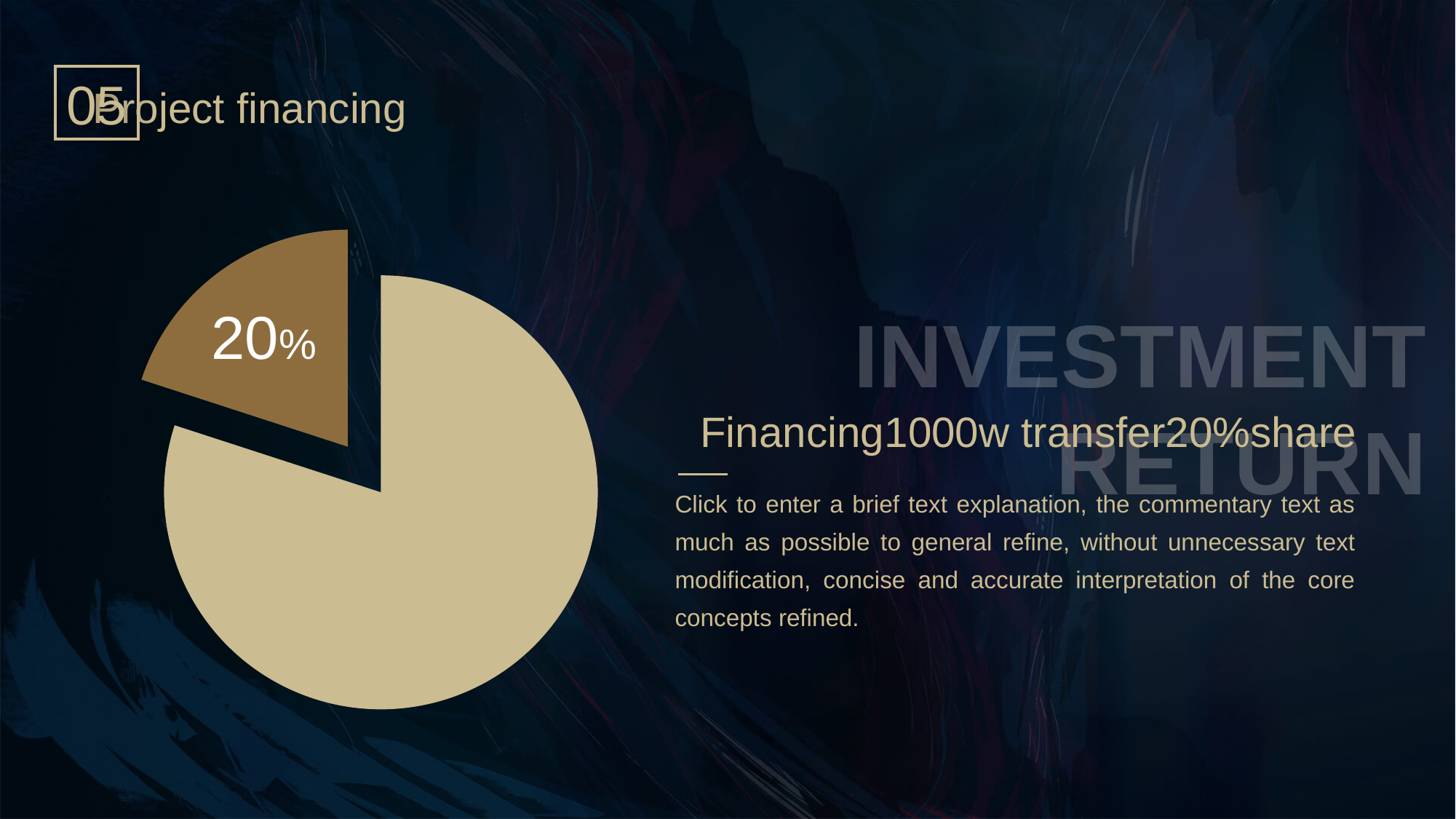

05
Project financing

### Chart

| Category | 销售额 |
|---|---|
| 第一季度 | 8.0 |
| 第二季度 | 2.0 |
20%
INVESTMENT
RETURN
Financing1000w transfer20%share
Click to enter a brief text explanation, the commentary text as much as possible to general refine, without unnecessary text modification, concise and accurate interpretation of the core concepts refined.